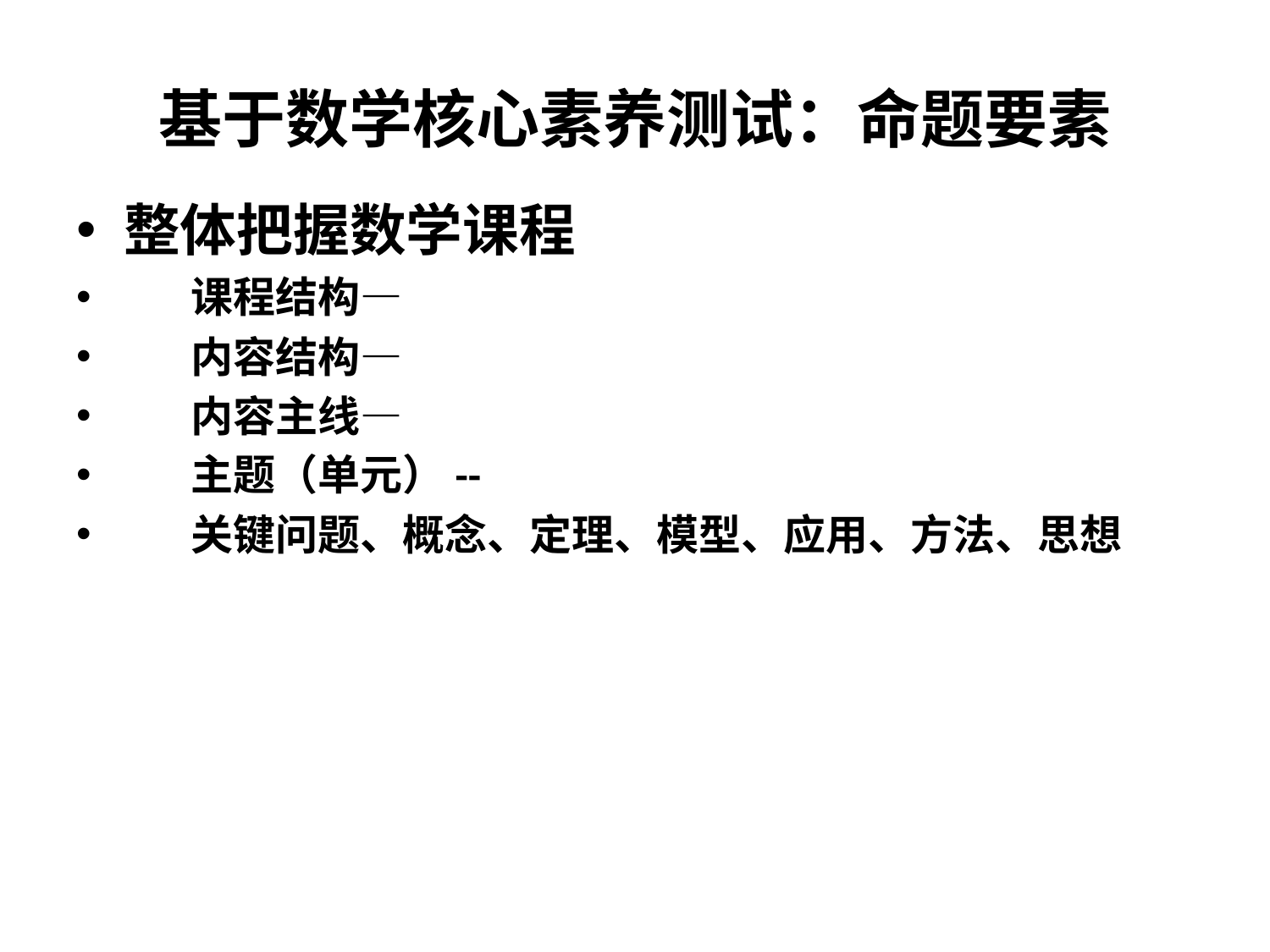

# 基于数学核心素养测试：命题要素
整体把握数学课程
      课程结构—
      内容结构—
      内容主线—
      主题（单元）--
      关键问题、概念、定理、模型、应用、方法、思想